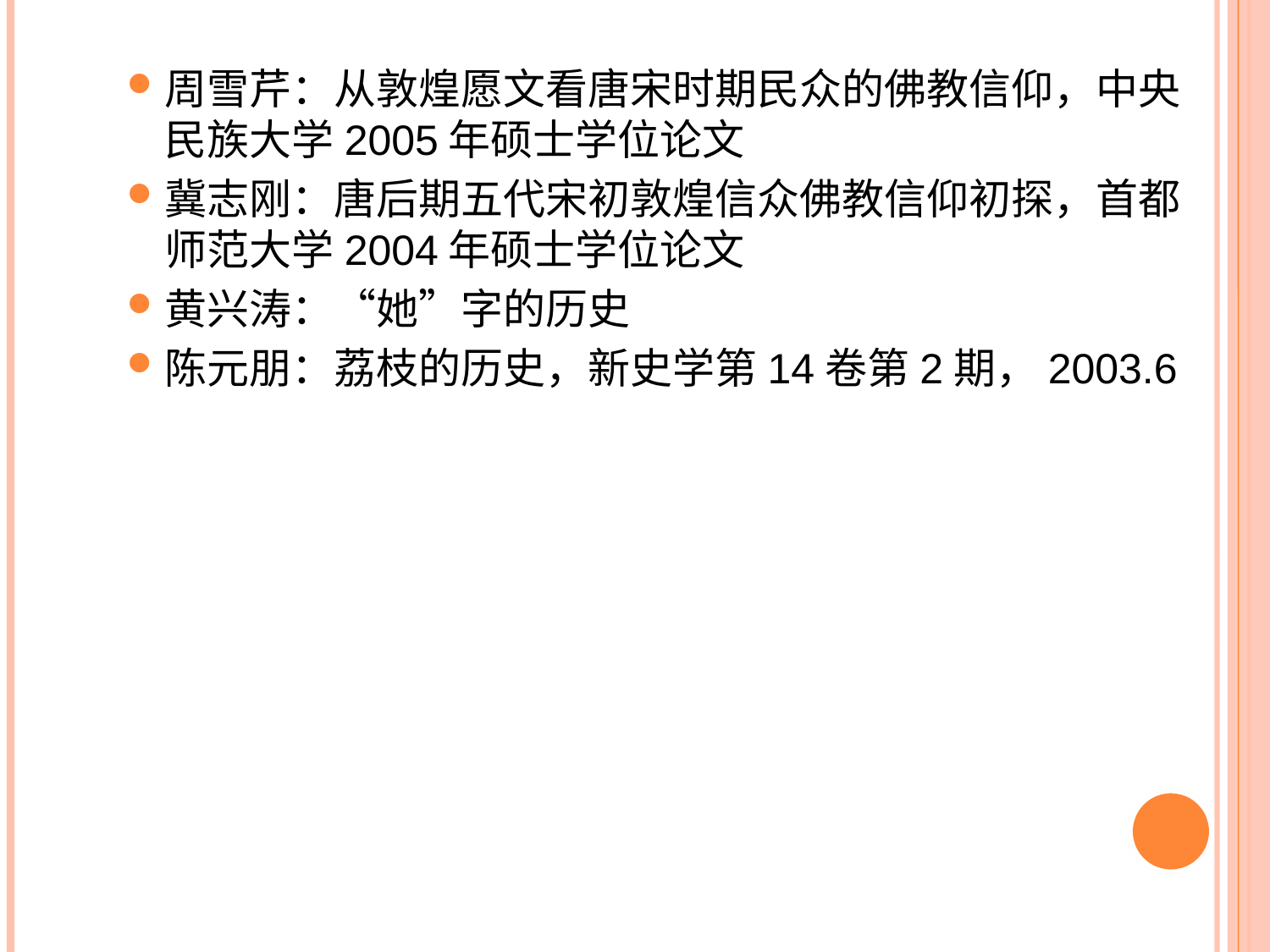

周雪芹：从敦煌愿文看唐宋时期民众的佛教信仰，中央民族大学2005年硕士学位论文
冀志刚：唐后期五代宋初敦煌信众佛教信仰初探，首都师范大学2004年硕士学位论文
黄兴涛：“她”字的历史
陈元朋：荔枝的历史，新史学第14卷第2期，2003.6